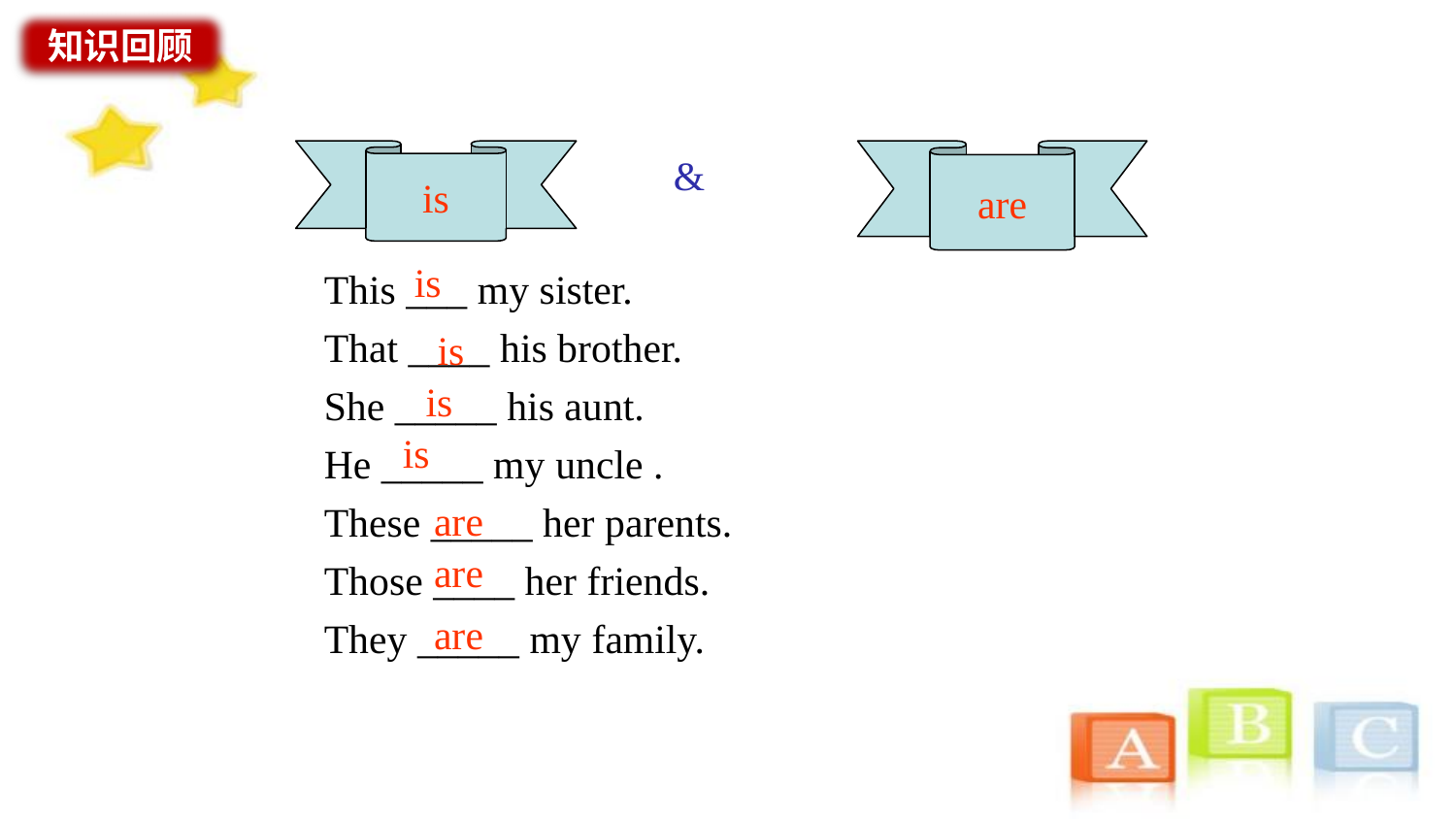

知识回顾
is
are
&
This ___ my sister.
That ____ his brother.
She _____ his aunt.
He _____ my uncle .
These _____ her parents.
Those ____ her friends.
They _____ my family.
is
is
is
is
are
are
are